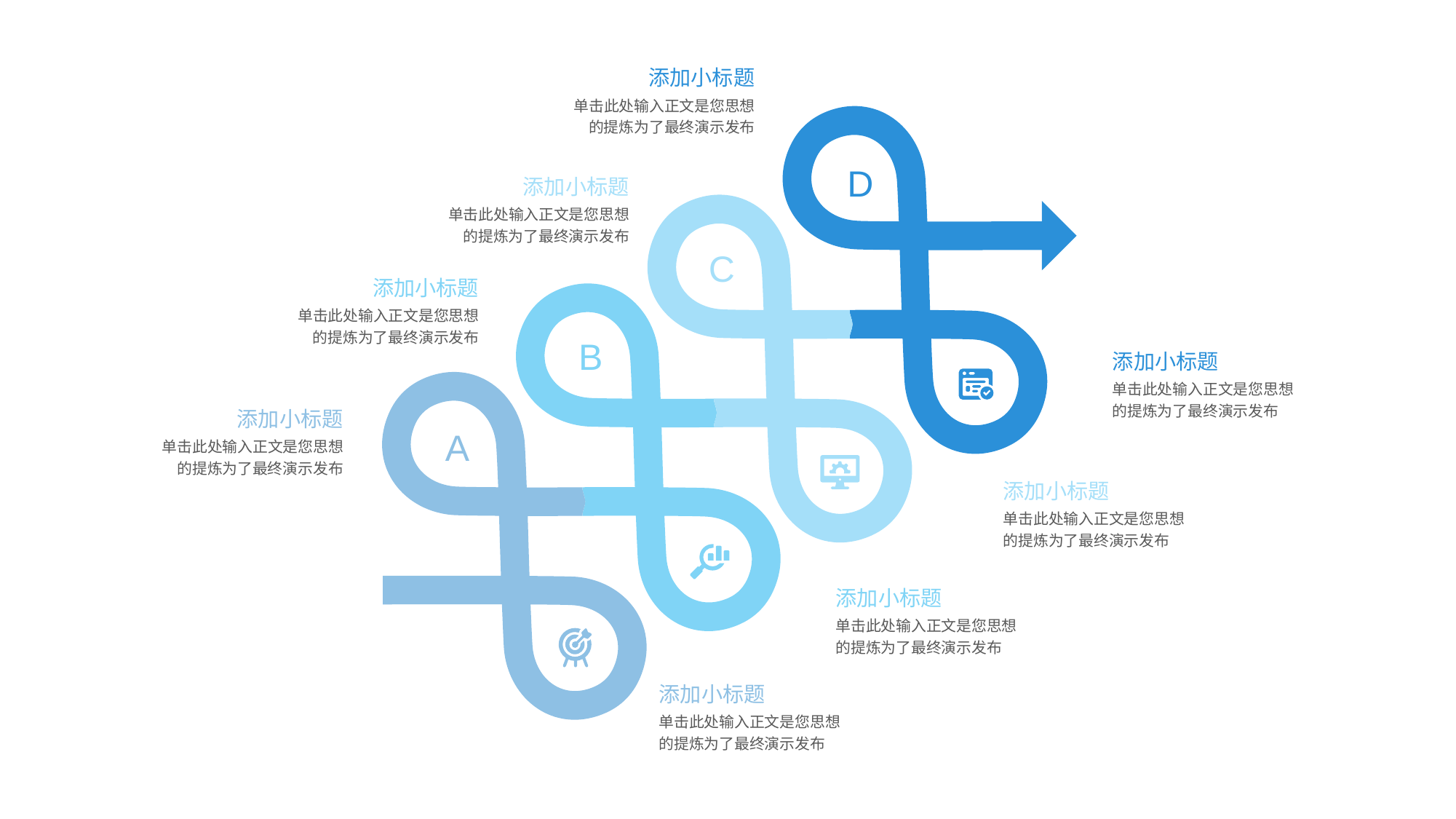

添加小标题
单击此处输入正文是您思想的提炼为了最终演示发布

D
添加小标题
单击此处输入正文是您思想的提炼为了最终演示发布

C
添加小标题
单击此处输入正文是您思想的提炼为了最终演示发布

B
添加小标题
单击此处输入正文是您思想的提炼为了最终演示发布

添加小标题
单击此处输入正文是您思想的提炼为了最终演示发布
A

添加小标题
单击此处输入正文是您思想的提炼为了最终演示发布

添加小标题
单击此处输入正文是您思想的提炼为了最终演示发布

添加小标题
单击此处输入正文是您思想的提炼为了最终演示发布